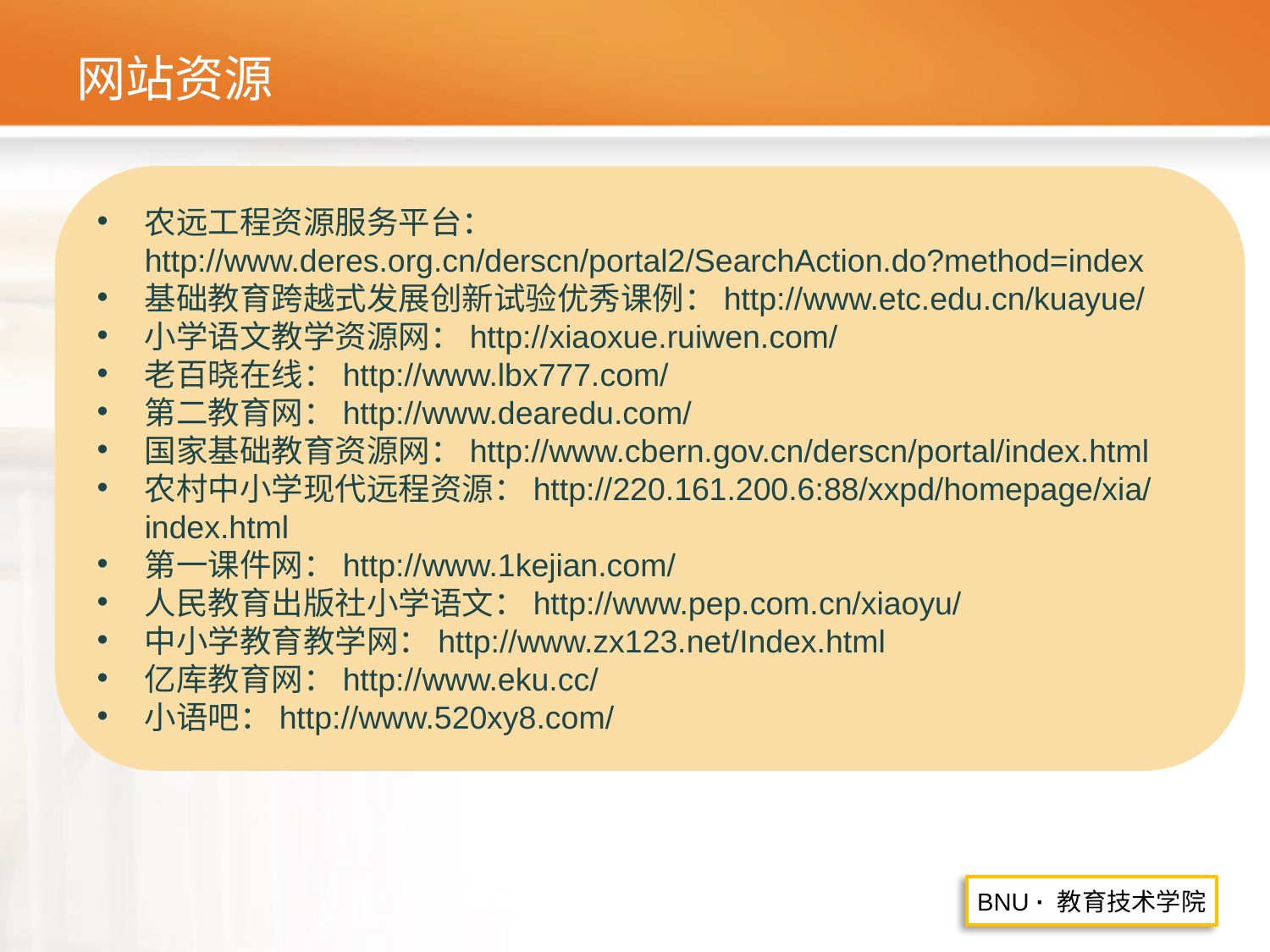

# 网站资源
农远工程资源服务平台： http://www.deres.org.cn/derscn/portal2/SearchAction.do?method=index
基础教育跨越式发展创新试验优秀课例：http://www.etc.edu.cn/kuayue/
小学语文教学资源网：http://xiaoxue.ruiwen.com/
老百晓在线：http://www.lbx777.com/
第二教育网：http://www.dearedu.com/
国家基础教育资源网：http://www.cbern.gov.cn/derscn/portal/index.html
农村中小学现代远程资源：http://220.161.200.6:88/xxpd/homepage/xia/index.html
第一课件网：http://www.1kejian.com/
人民教育出版社小学语文：http://www.pep.com.cn/xiaoyu/
中小学教育教学网：http://www.zx123.net/Index.html
亿库教育网：http://www.eku.cc/
小语吧：http://www.520xy8.com/